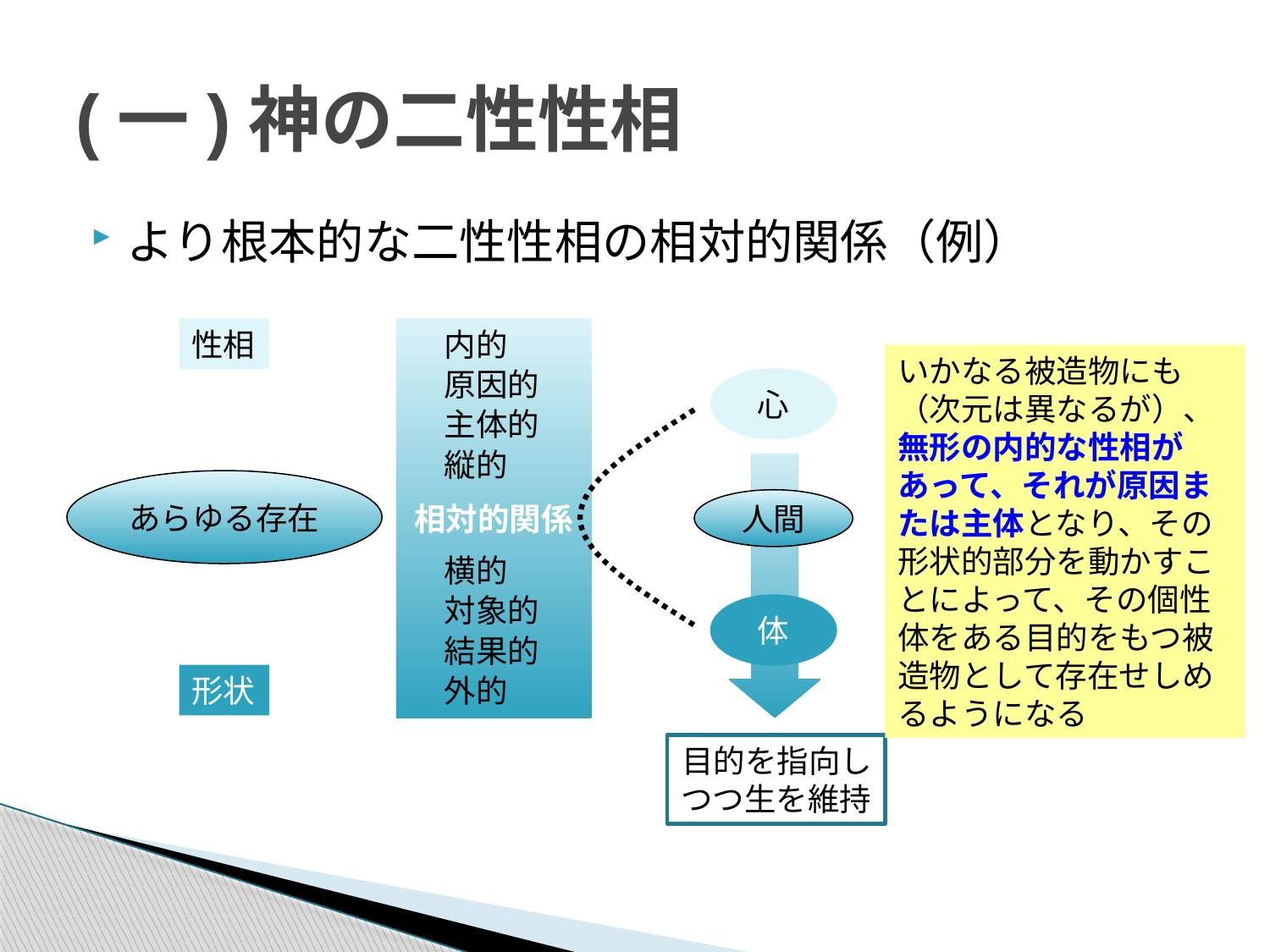

# (一)神の二性性相
より根本的な二性性相の相対的関係（例）
相対的関係
性相
内的
いかなる被造物にも（次元は異なるが）、無形の内的な性相があって、それが原因または主体となり、その形状的部分を動かすことによって、その個性体をある目的をもつ被造物として存在せしめるようになる
原因的
心
主体的

縦的

あらゆる存在
人間
横的
対象的
体
結果的
形状
外的
目的を指向しつつ生を維持